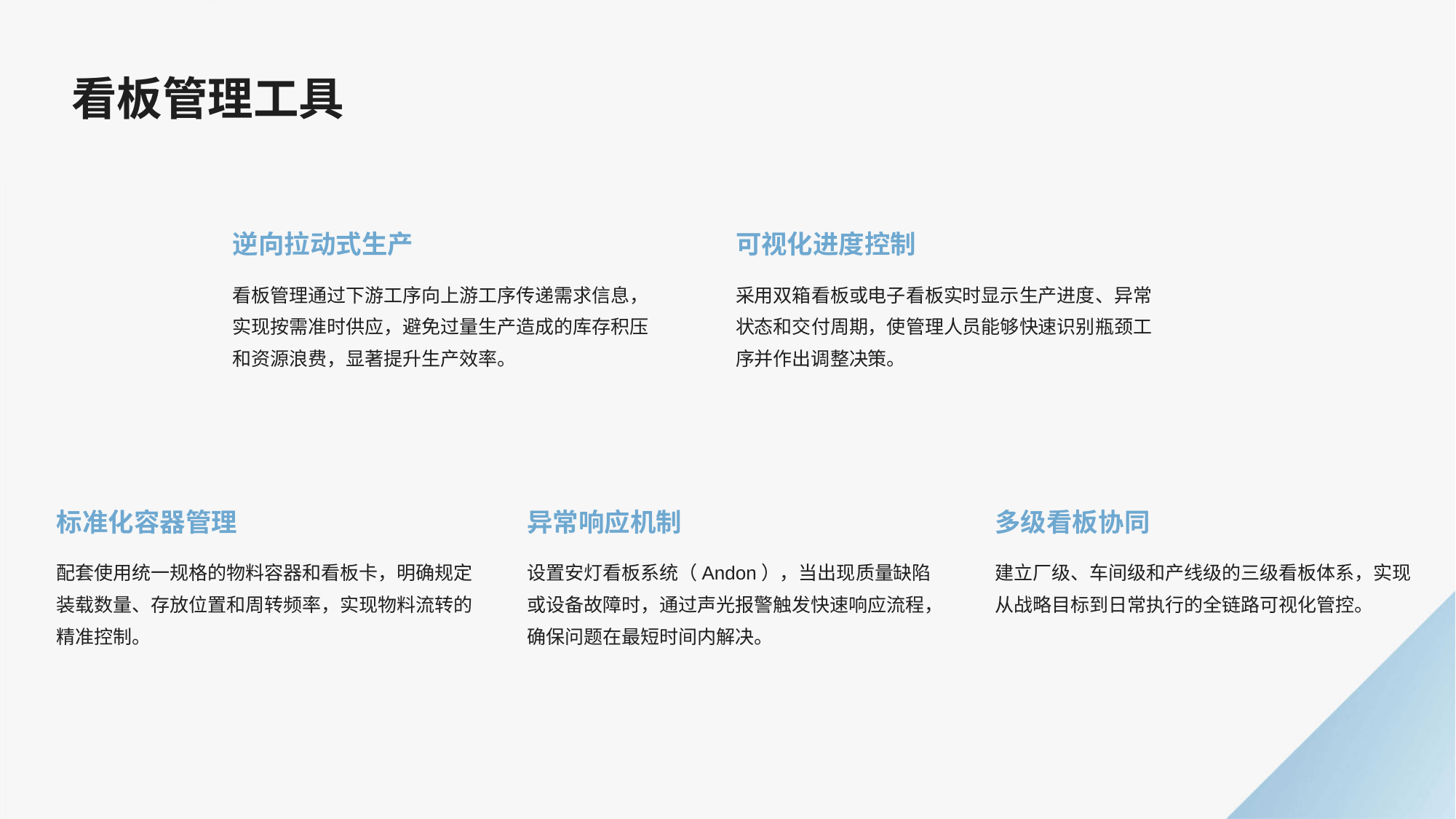

看板管理工具
逆向拉动式生产
可视化进度控制
看板管理通过下游工序向上游工序传递需求信息，实现按需准时供应，避免过量生产造成的库存积压和资源浪费，显著提升生产效率。
采用双箱看板或电子看板实时显示生产进度、异常状态和交付周期，使管理人员能够快速识别瓶颈工序并作出调整决策。
标准化容器管理
异常响应机制
多级看板协同
配套使用统一规格的物料容器和看板卡，明确规定装载数量、存放位置和周转频率，实现物料流转的精准控制。
设置安灯看板系统（Andon），当出现质量缺陷或设备故障时，通过声光报警触发快速响应流程，确保问题在最短时间内解决。
建立厂级、车间级和产线级的三级看板体系，实现从战略目标到日常执行的全链路可视化管控。